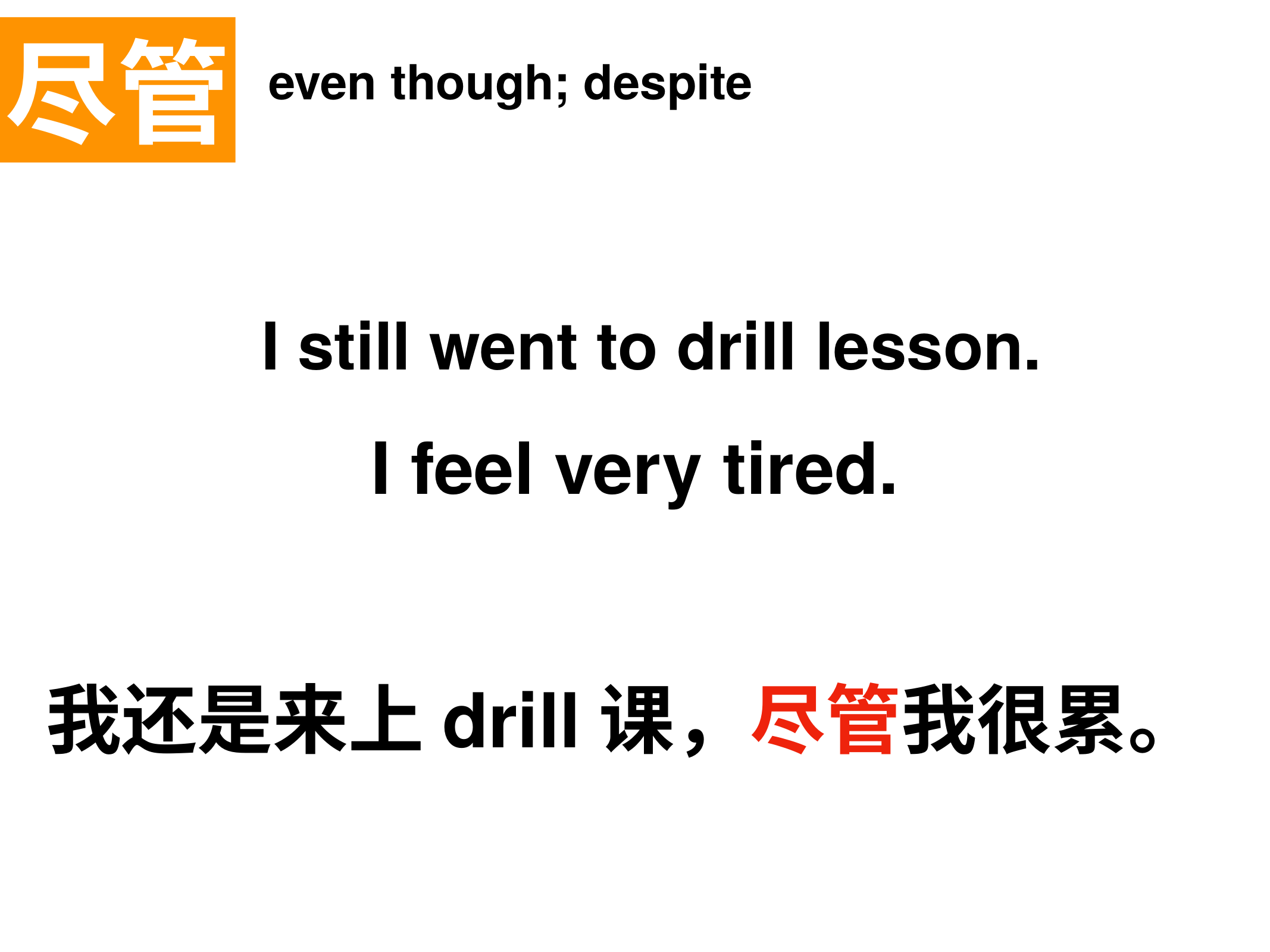

尽管
even though; despite
I still went to drill lesson.
I feel very tired.
我还是来上drill课，尽管我很累。